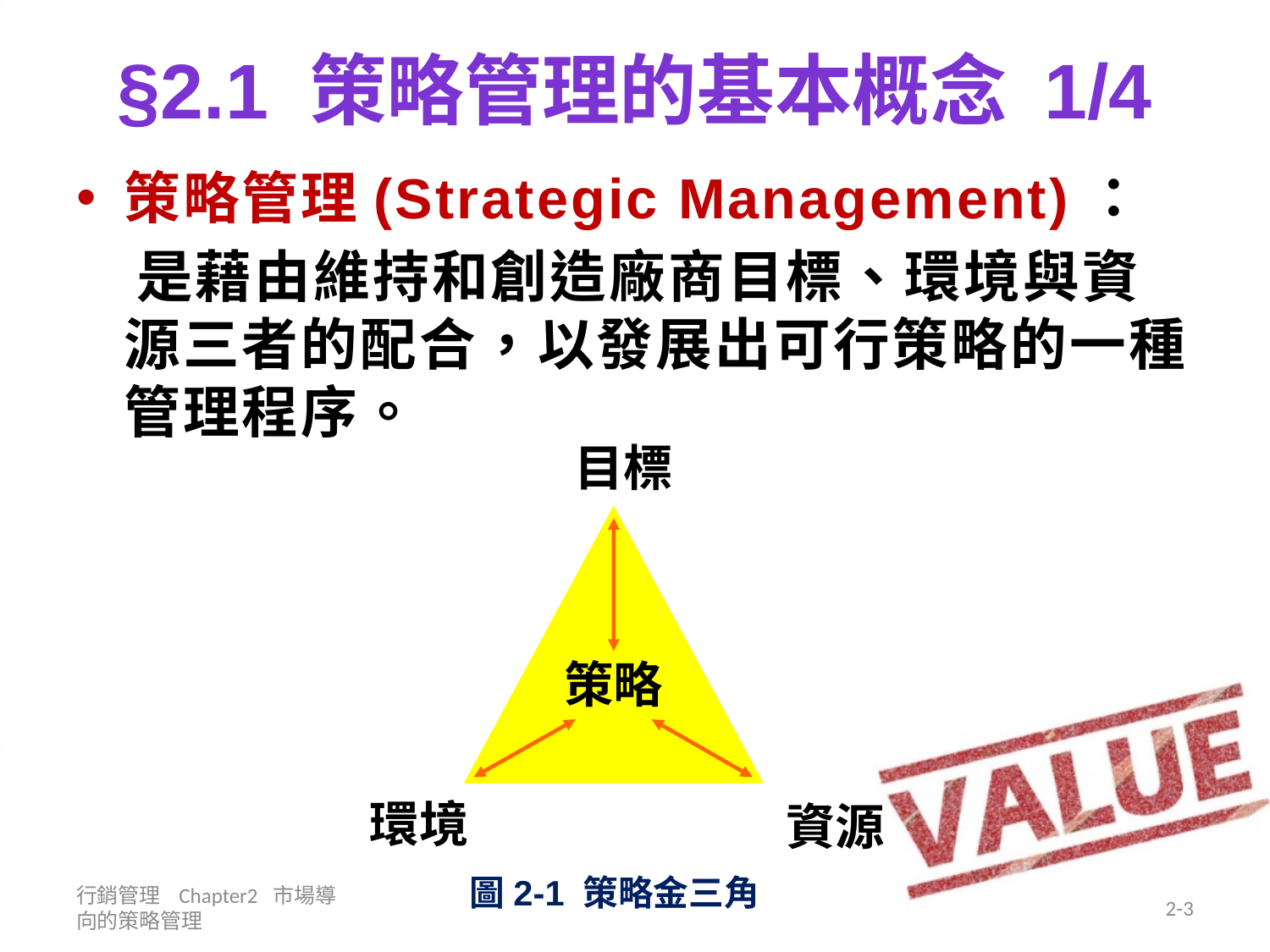

# §2.1 策略管理的基本概念 1/4
策略管理(Strategic Management)：
   是藉由維持和創造廠商目標、環境與資源三者的配合，以發展出可行策略的一種管理程序。
目標

策略

環境
資源
圖2-1 策略金三角
行銷管理  Chapter2  市場導向的策略管理
2-3